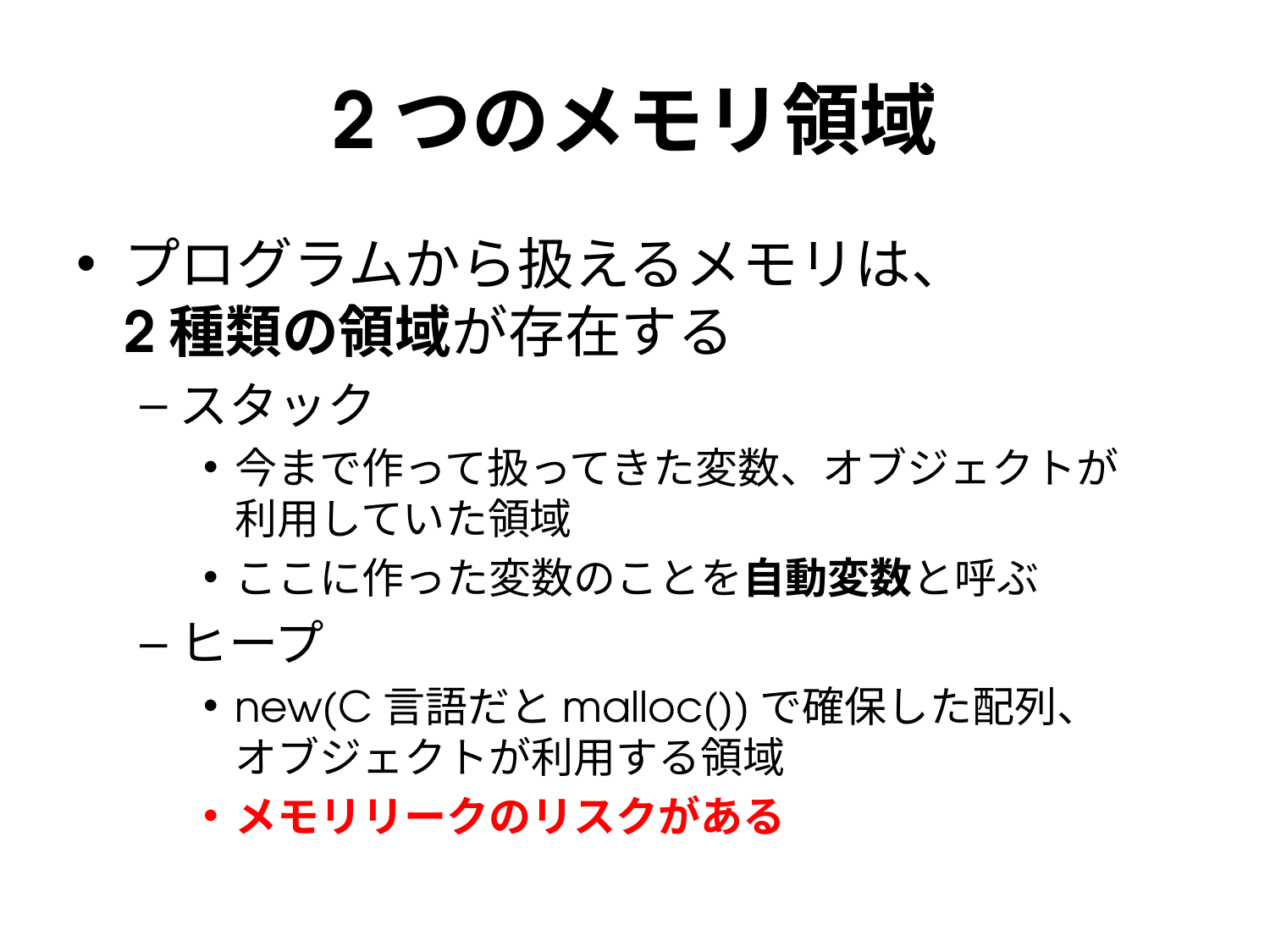

# 2つのメモリ領域
プログラムから扱えるメモリは、
2種類の領域が存在する
スタック
今まで作って扱ってきた変数、オブジェクトが
利用していた領域
ここに作った変数のことを自動変数と呼ぶ
ヒープ
new(C言語だとmalloc())で確保した配列、
オブジェクトが利用する領域
メモリリークのリスクがある